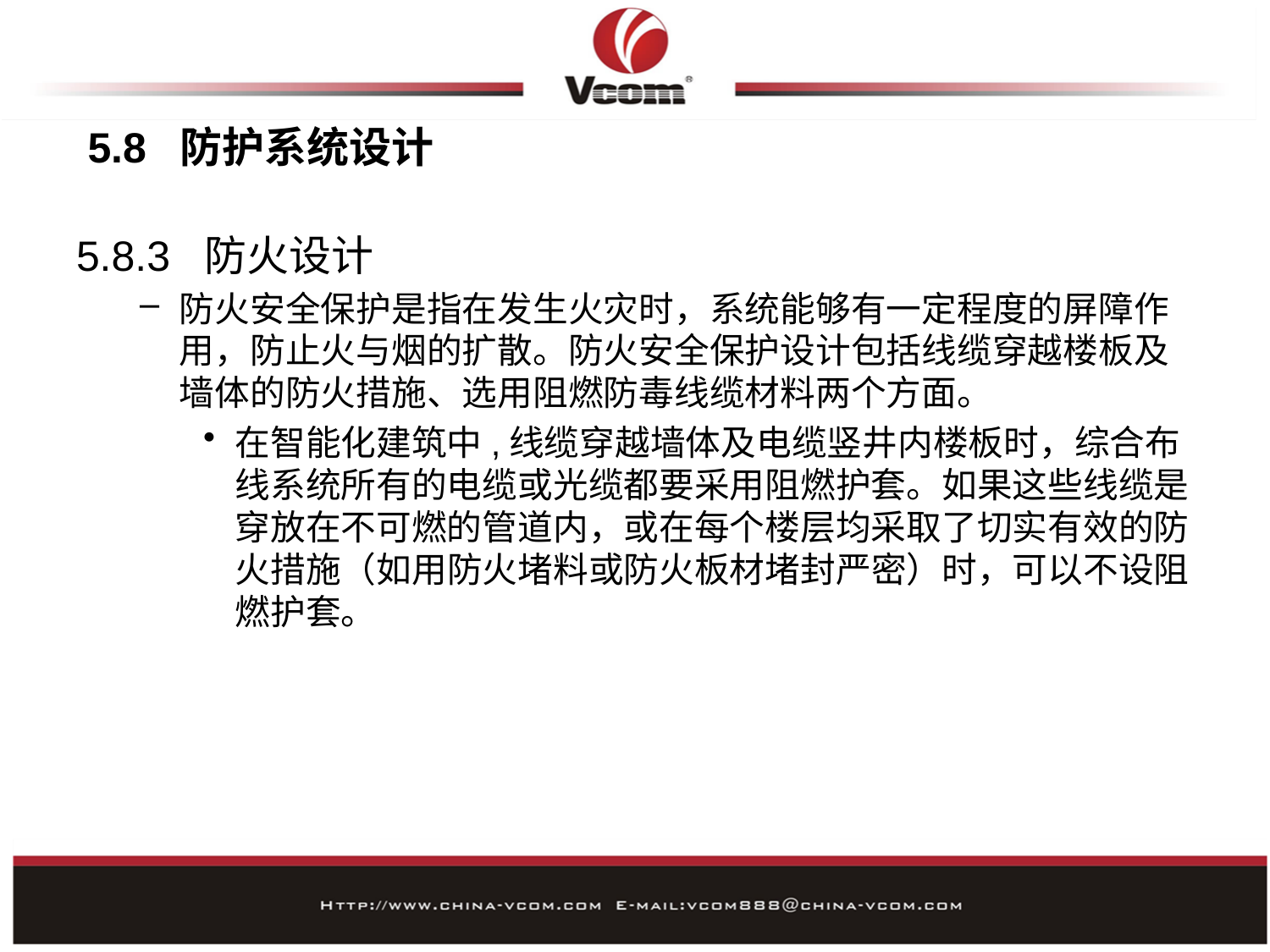

# 5.8  防护系统设计
5.8.3  防火设计
防火安全保护是指在发生火灾时，系统能够有一定程度的屏障作用，防止火与烟的扩散。防火安全保护设计包括线缆穿越楼板及墙体的防火措施、选用阻燃防毒线缆材料两个方面。
在智能化建筑中,线缆穿越墙体及电缆竖井内楼板时，综合布线系统所有的电缆或光缆都要采用阻燃护套。如果这些线缆是穿放在不可燃的管道内，或在每个楼层均采取了切实有效的防火措施（如用防火堵料或防火板材堵封严密）时，可以不设阻燃护套。